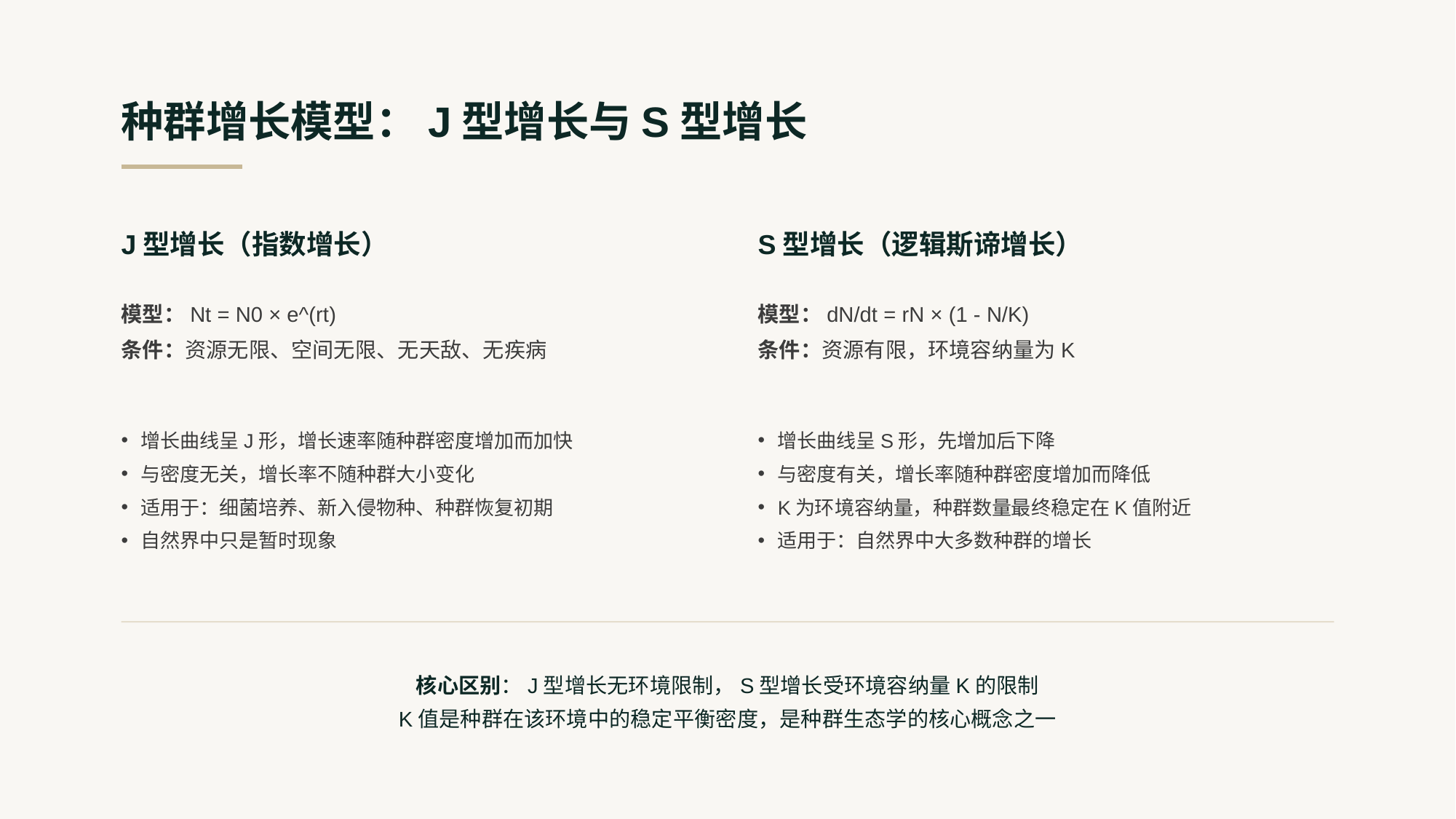

种群增长模型：J型增长与S型增长
J型增长（指数增长）
S型增长（逻辑斯谛增长）
模型：Nt = N0 × e^(rt)
条件：资源无限、空间无限、无天敌、无疾病
模型：dN/dt = rN × (1 - N/K)
条件：资源有限，环境容纳量为K
增长曲线呈J形，增长速率随种群密度增加而加快
与密度无关，增长率不随种群大小变化
适用于：细菌培养、新入侵物种、种群恢复初期
自然界中只是暂时现象
增长曲线呈S形，先增加后下降
与密度有关，增长率随种群密度增加而降低
K为环境容纳量，种群数量最终稳定在K值附近
适用于：自然界中大多数种群的增长
核心区别：J型增长无环境限制，S型增长受环境容纳量K的限制
K值是种群在该环境中的稳定平衡密度，是种群生态学的核心概念之一